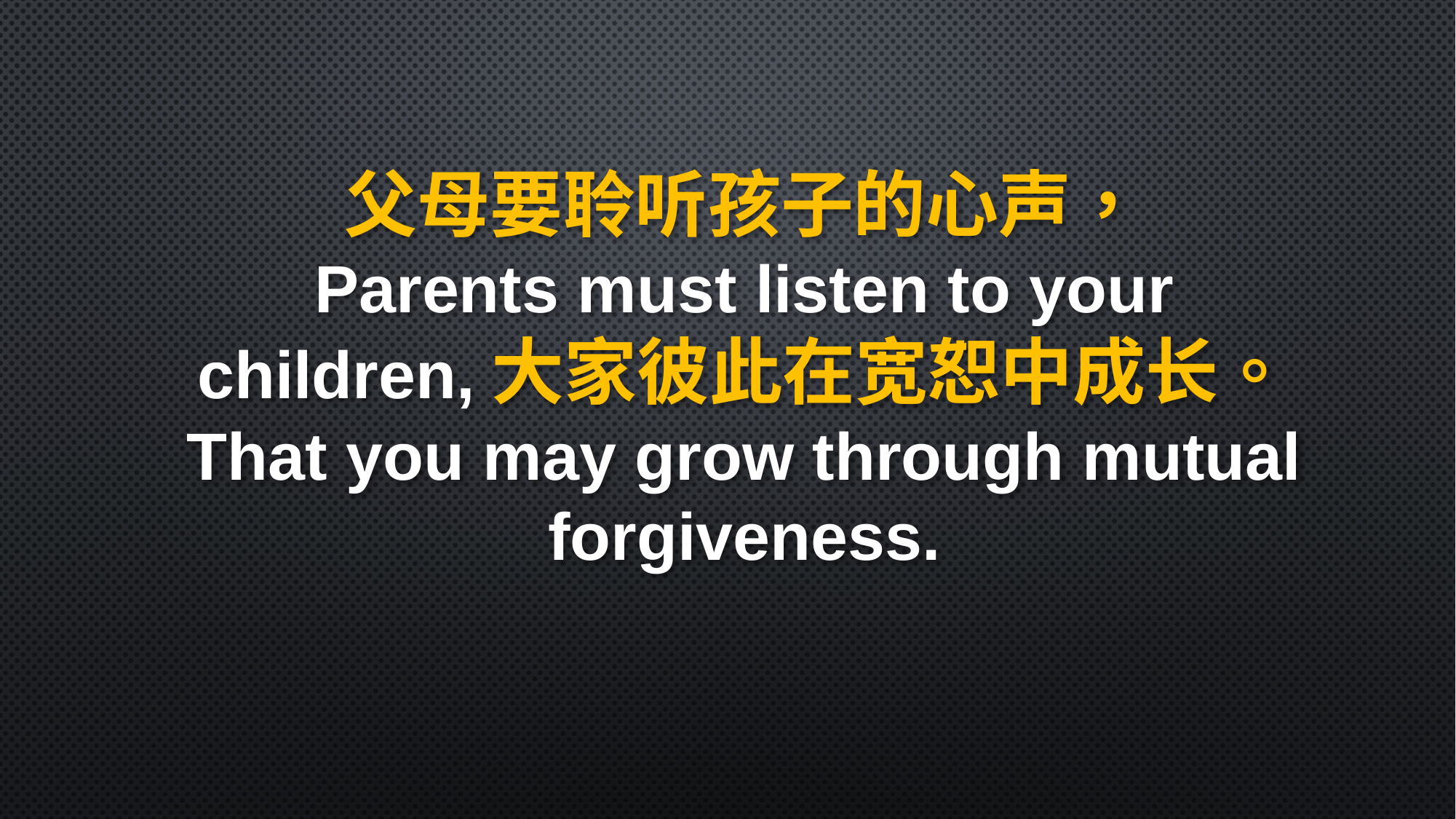

父母要聆听孩子的心声，
Parents must listen to your children,大家彼此在宽恕中成长。
That you may grow through mutual forgiveness.